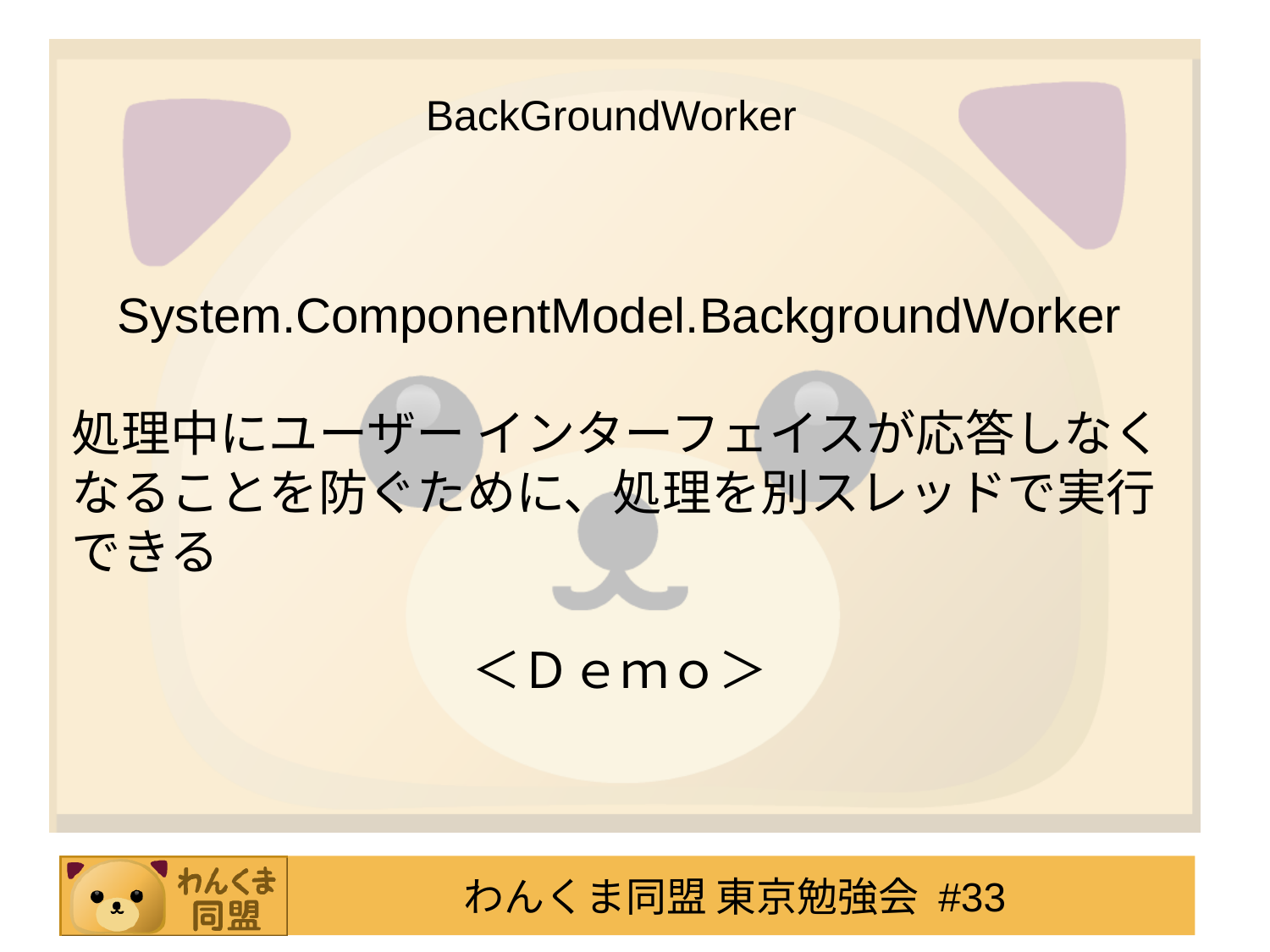

# BackGroundWorker
System.ComponentModel.BackgroundWorker

処理中にユーザー インターフェイスが応答しなくなることを防ぐために、処理を別スレッドで実行できる

＜Ｄｅｍｏ＞